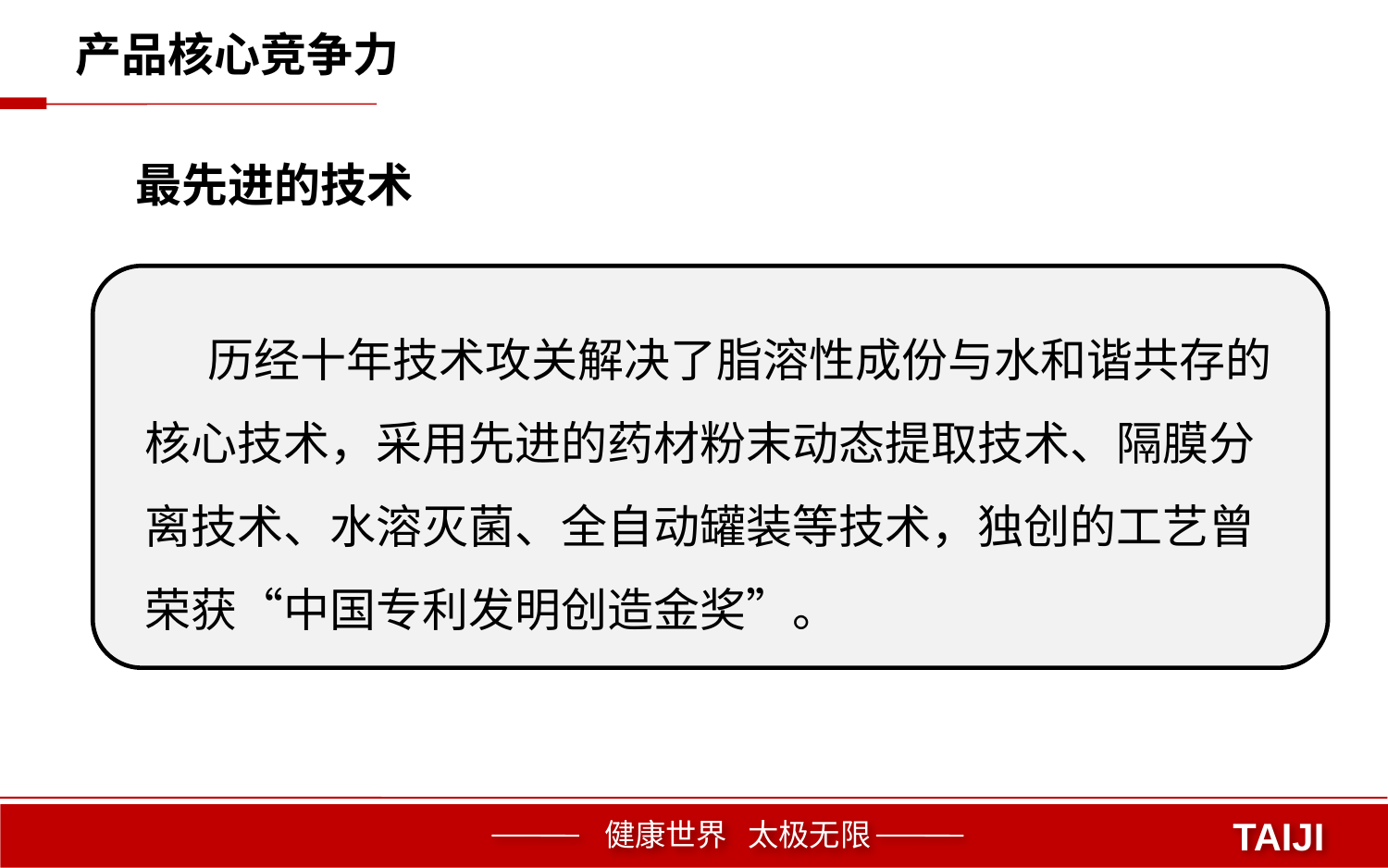

产品核心竞争力
最先进的技术

     历经十年技术攻关解决了脂溶性成份与水和谐共存的核心技术，采用先进的药材粉末动态提取技术、隔膜分离技术、水溶灭菌、全自动罐装等技术，独创的工艺曾荣获“中国专利发明创造金奖”。